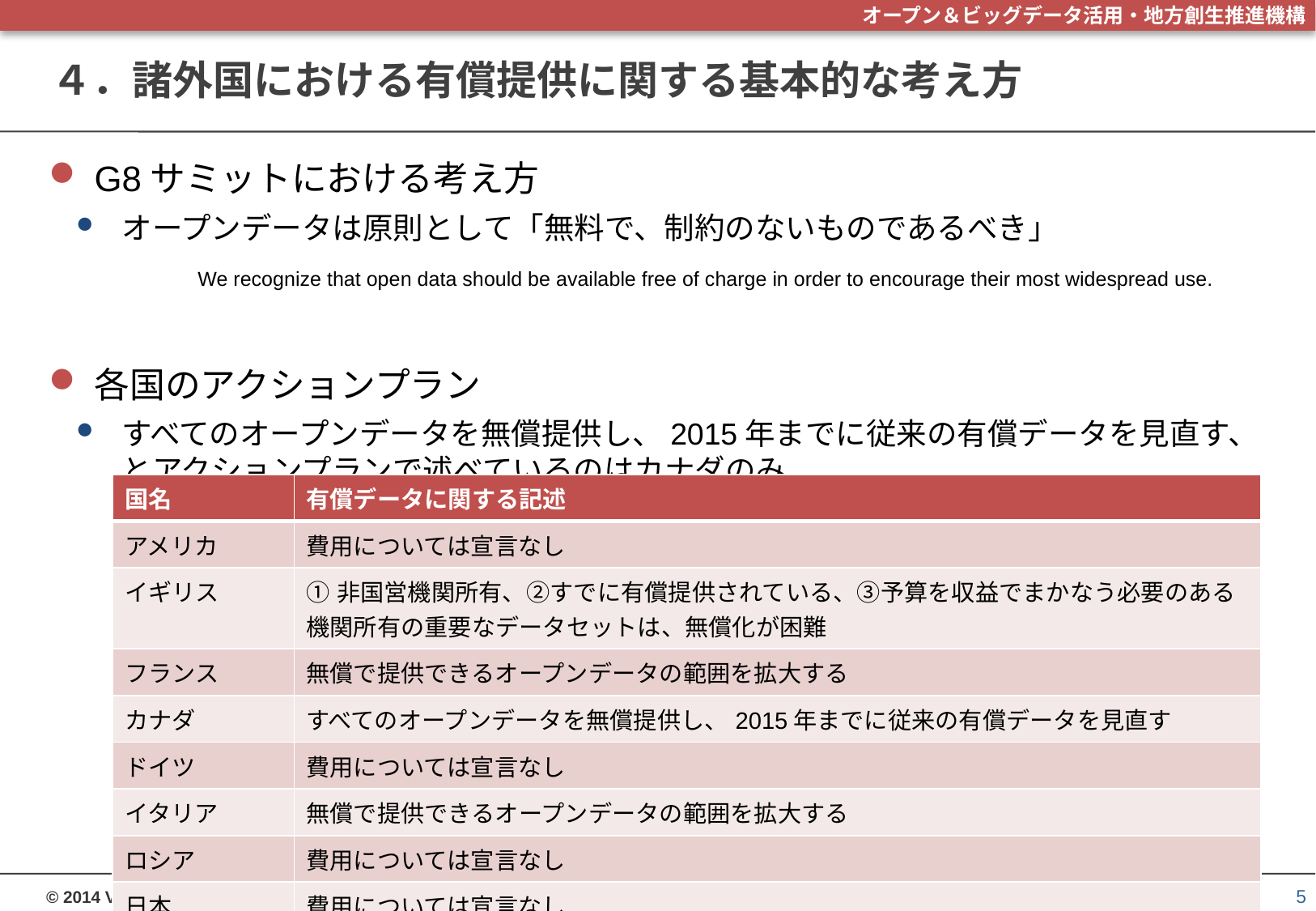

# ４．諸外国における有償提供に関する基本的な考え方
G8サミットにおける考え方
オープンデータは原則として「無料で、制約のないものであるべき」
	We recognize that open data should be available free of charge in order to encourage their most widespread use.

各国のアクションプラン
すべてのオープンデータを無償提供し、2015年までに従来の有償データを見直す、とアクションプランで述べているのはカナダのみ。

| 国名 | 有償データに関する記述 |
| --- | --- |
| アメリカ | 費用については宣言なし |
| イギリス | ①非国営機関所有、②すでに有償提供されている、③予算を収益でまかなう必要のある機関所有の重要なデータセットは、無償化が困難 |
| フランス | 無償で提供できるオープンデータの範囲を拡大する |
| カナダ | すべてのオープンデータを無償提供し、2015年までに従来の有償データを見直す |
| ドイツ | 費用については宣言なし |
| イタリア | 無償で提供できるオープンデータの範囲を拡大する |
| ロシア | 費用については宣言なし |
| 日本 | 費用については宣言なし |
5